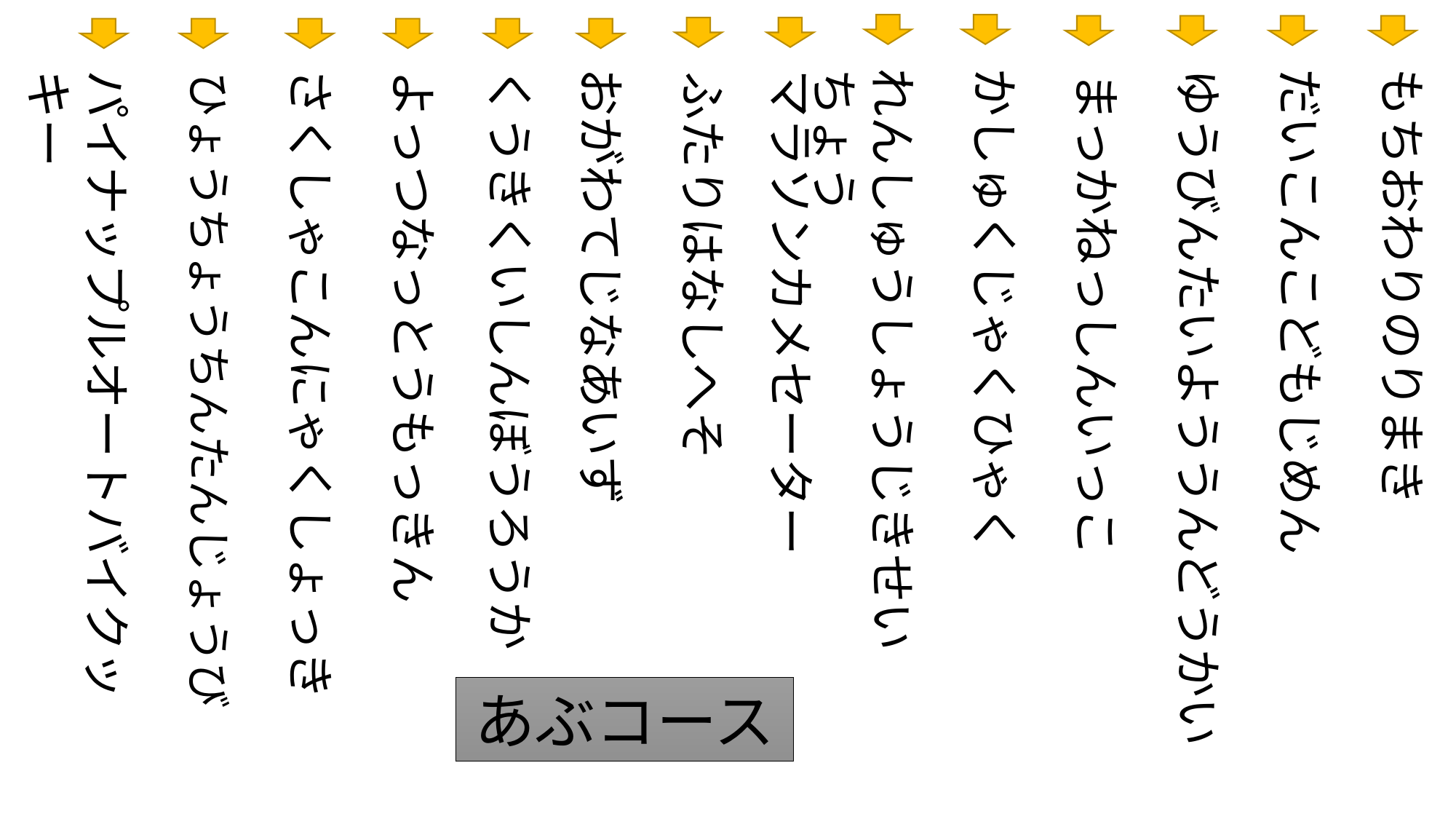

さくしゃこんにゃくしょっき
くうきくいしんぼうろうか
おがわてじなあいず
れんしゅうしょうじきせいちょう
かしゅくじゃくひゃく
もちおわりのりまき
ゆうびんたいよううんどうかい
だいこんこどもじめん
マラソンカメセーター
パイナップルオートバイクッキー
よっつなっとうもっきん
ひょうちょうちんたんじょうび
ふたりはなしへそ
まっかねっしんいっこ
あぶコース